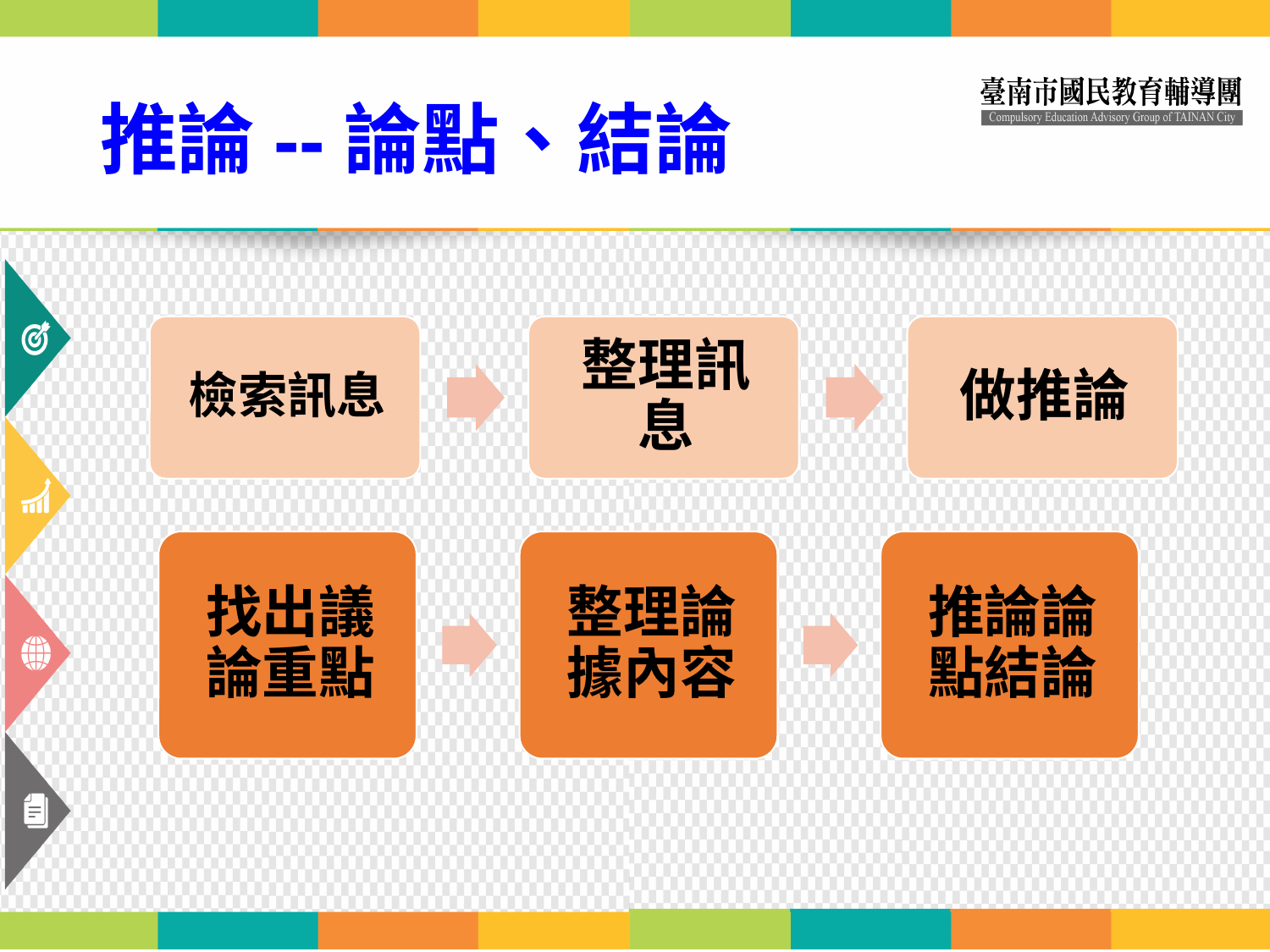

# 推論--論點、結論
檢索訊息

整理訊息

做推論
找出議論重點

整理論據內容

推論論點結論